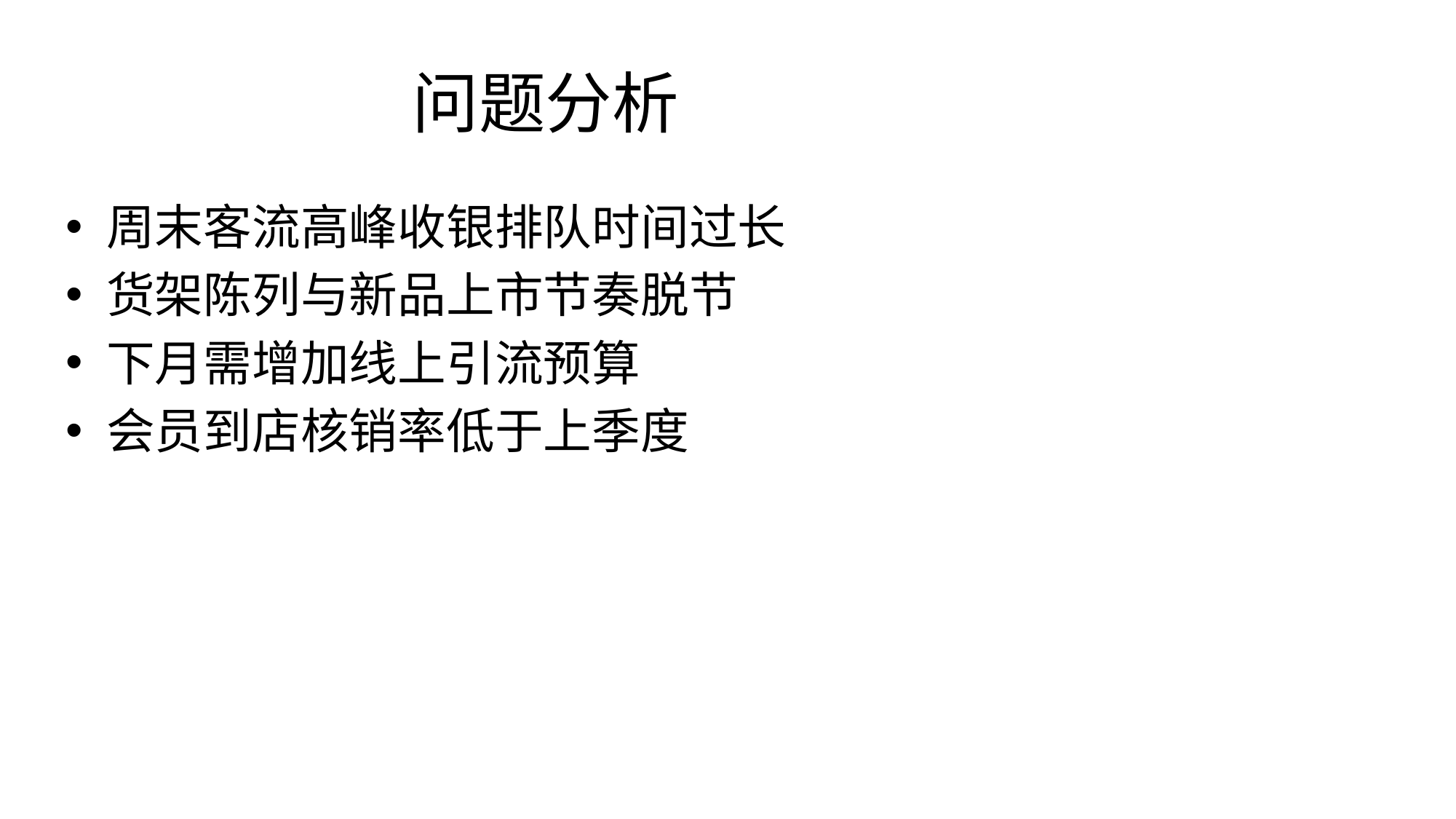

# 问题分析
周末客流高峰收银排队时间过长
货架陈列与新品上市节奏脱节
下月需增加线上引流预算
会员到店核销率低于上季度